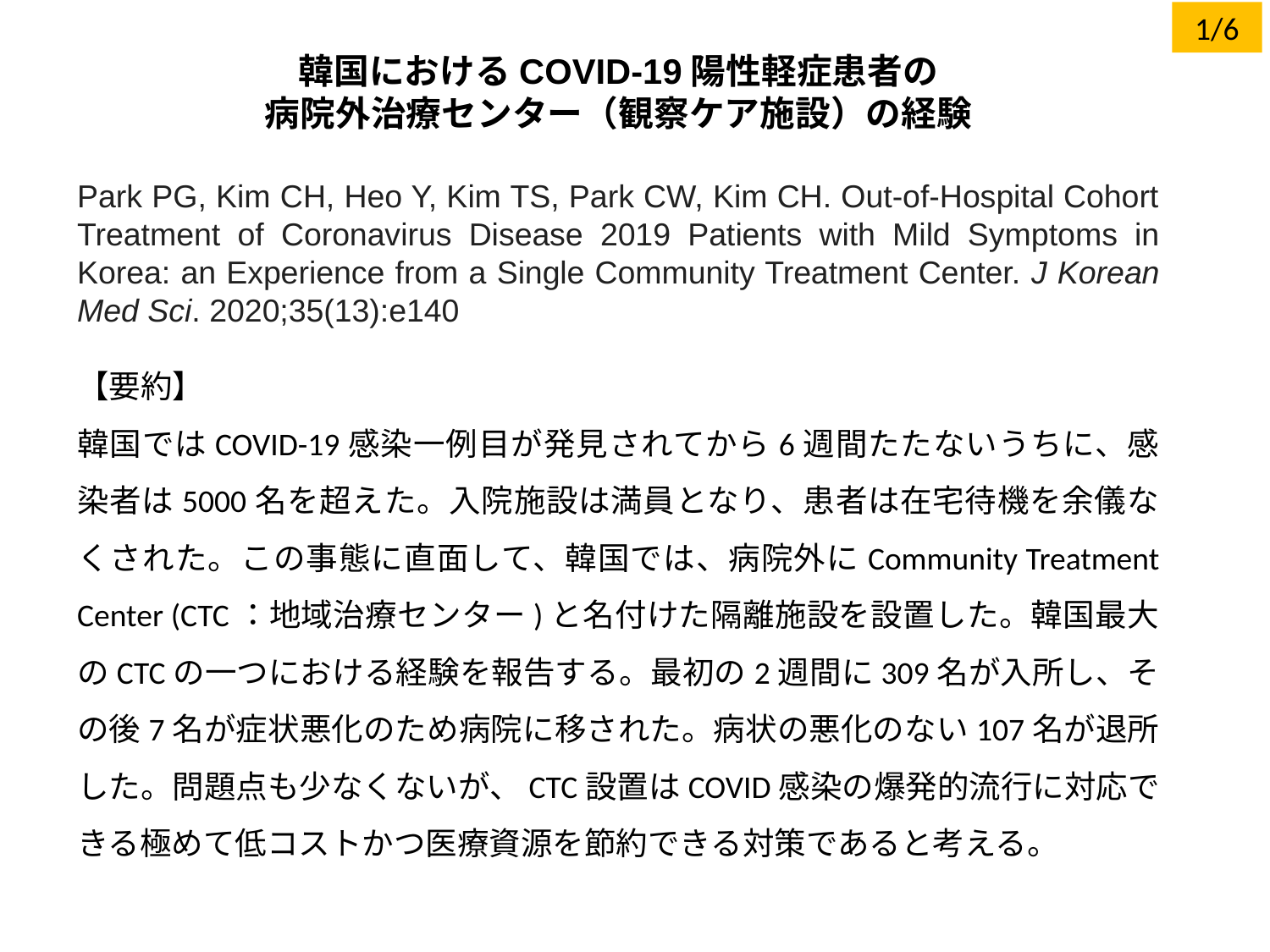

1/6
韓国におけるCOVID-19陽性軽症患者の
病院外治療センター（観察ケア施設）の経験

Park PG, Kim CH, Heo Y, Kim TS, Park CW, Kim CH. Out-of-Hospital Cohort Treatment of Coronavirus Disease 2019 Patients with Mild Symptoms in Korea: an Experience from a Single Community Treatment Center. J Korean Med Sci. 2020;35(13):e140

【要約】
韓国ではCOVID-19感染一例目が発見されてから6週間たたないうちに、感染者は5000名を超えた。入院施設は満員となり、患者は在宅待機を余儀なくされた。この事態に直面して、韓国では、病院外にCommunity Treatment Center (CTC：地域治療センター)と名付けた隔離施設を設置した。韓国最大のCTCの一つにおける経験を報告する。最初の2週間に309名が入所し、その後7名が症状悪化のため病院に移された。病状の悪化のない107名が退所した。問題点も少なくないが、CTC設置はCOVID感染の爆発的流行に対応できる極めて低コストかつ医療資源を節約できる対策であると考える。